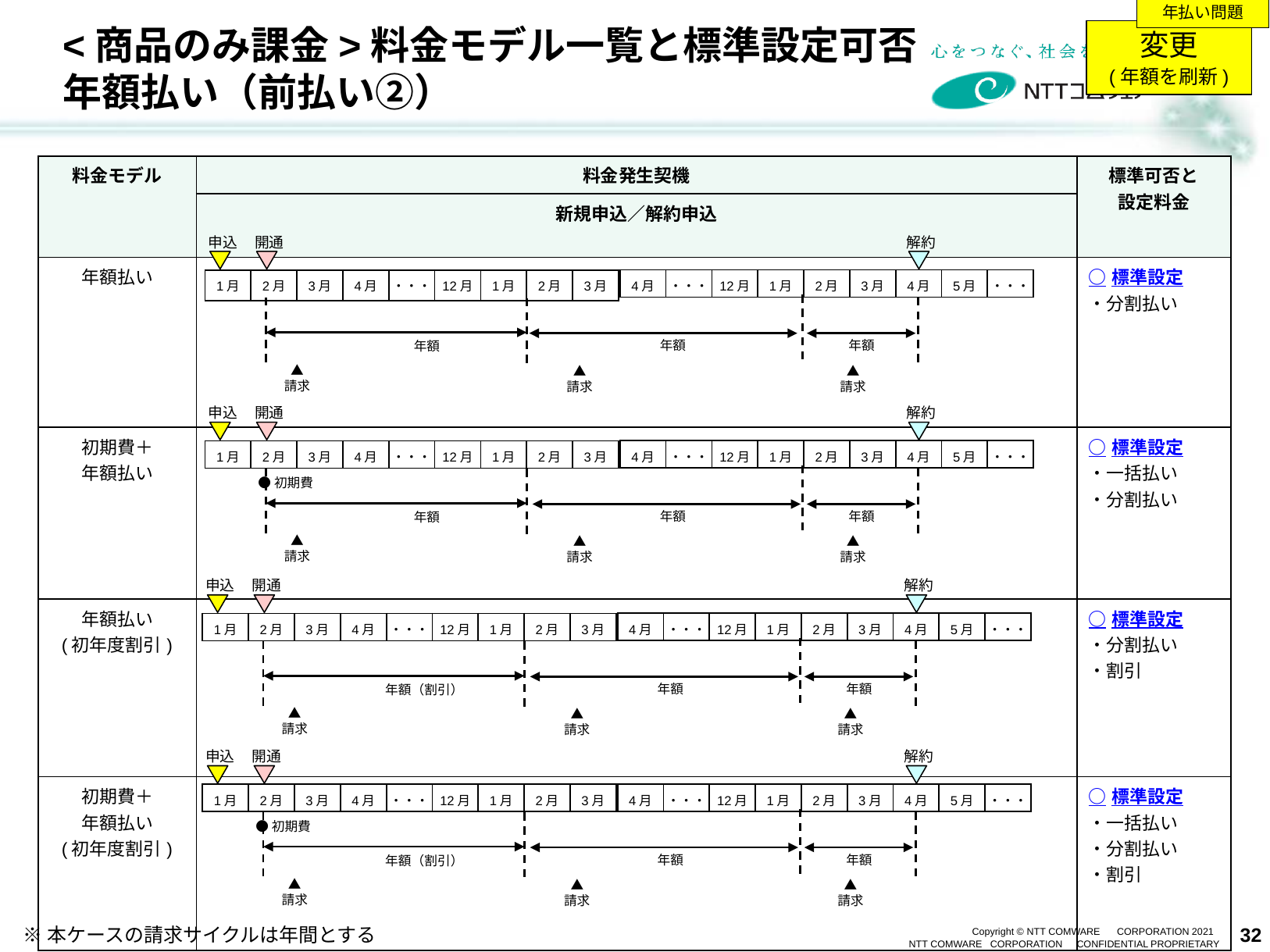

優先度：高の改善要望へ入れたい
年払い問題
# <商品のみ課金>料金モデル一覧と標準設定可否 年額払い（前払い②）
変更
(年額を刷新)
| 料金モデル | 料金発生契機 | 標準可否と 設定料金 |
| --- | --- | --- |
|  | 新規申込／解約申込 |  |
| 年額払い |  | ○標準設定 ・分割払い |
| 初期費＋ 年額払い |  | ○標準設定 ・一括払い ・分割払い |
| 年額払い (初年度割引) |  | ○標準設定 ・分割払い ・割引 |
| 初期費＋ 年額払い (初年度割引) |  | ○標準設定 ・一括払い ・分割払い ・割引 |
申込
開通
解約

| 4月 | ・・・ | 12月 | 1月 | 2月 | 3月 | 4月 | 5月 | ・・・ |
| --- | --- | --- | --- | --- | --- | --- | --- | --- |
| 1月 | 2月 | 3月 | 4月 | ・・・ | 12月 | 1月 | 2月 | 3月 |
| --- | --- | --- | --- | --- | --- | --- | --- | --- |
年額
年額
年額
▲
請求
▲
請求
▲
請求
申込
開通
解約

| 4月 | ・・・ | 12月 | 1月 | 2月 | 3月 | 4月 | 5月 | ・・・ |
| --- | --- | --- | --- | --- | --- | --- | --- | --- |
| 1月 | 2月 | 3月 | 4月 | ・・・ | 12月 | 1月 | 2月 | 3月 |
| --- | --- | --- | --- | --- | --- | --- | --- | --- |
●初期費
年額
年額
年額
▲
請求
▲
請求
▲
請求
申込
開通
解約

| 4月 | ・・・ | 12月 | 1月 | 2月 | 3月 | 4月 | 5月 | ・・・ |
| --- | --- | --- | --- | --- | --- | --- | --- | --- |
| 1月 | 2月 | 3月 | 4月 | ・・・ | 12月 | 1月 | 2月 | 3月 |
| --- | --- | --- | --- | --- | --- | --- | --- | --- |
年額
年額
年額（割引）
▲
請求
▲
請求
▲
請求
申込
開通
解約

| 4月 | ・・・ | 12月 | 1月 | 2月 | 3月 | 4月 | 5月 | ・・・ |
| --- | --- | --- | --- | --- | --- | --- | --- | --- |
| 1月 | 2月 | 3月 | 4月 | ・・・ | 12月 | 1月 | 2月 | 3月 |
| --- | --- | --- | --- | --- | --- | --- | --- | --- |
●初期費
年額
年額
年額（割引）
▲
請求
▲
請求
▲
請求
※本ケースの請求サイクルは年間とする